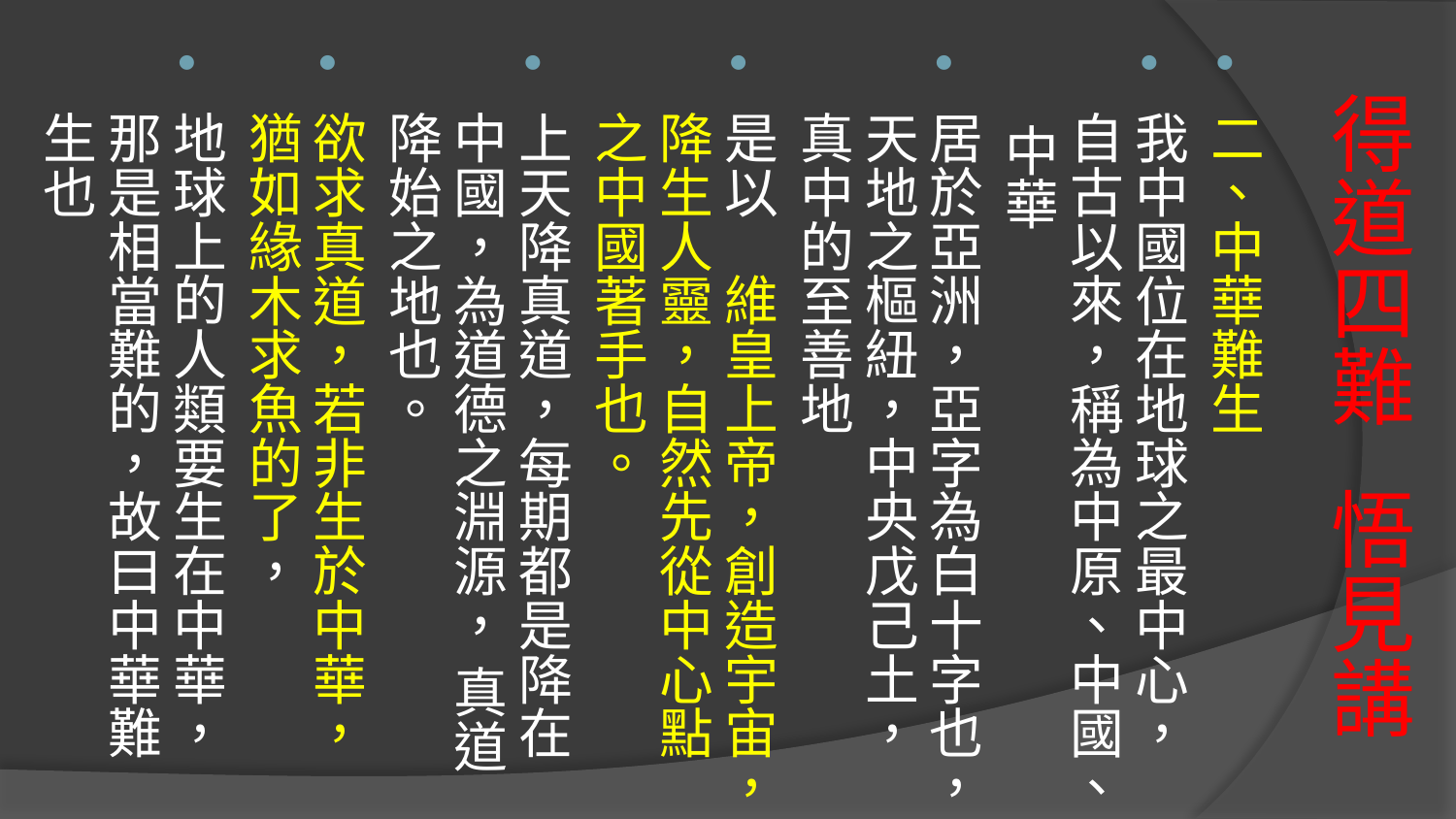

二、中華難生
我中國位在地球之最中心，自古以來，稱為中原、中國、 中華
居於亞洲，亞字為白十字也，天地之樞紐，中央戊己土，真中的至善地
是以　維皇上帝，創造宇宙，降生人靈，自然先從中心點之中國著手也。
上天降真道，每期都是降在中國，為道德之淵源， 真道降始之地也。
欲求真道，若非生於中華，猶如緣木求魚的了，
地球上的人類要生在中華，那是相當難的，故曰中華難生也
# 得道四難   悟見講